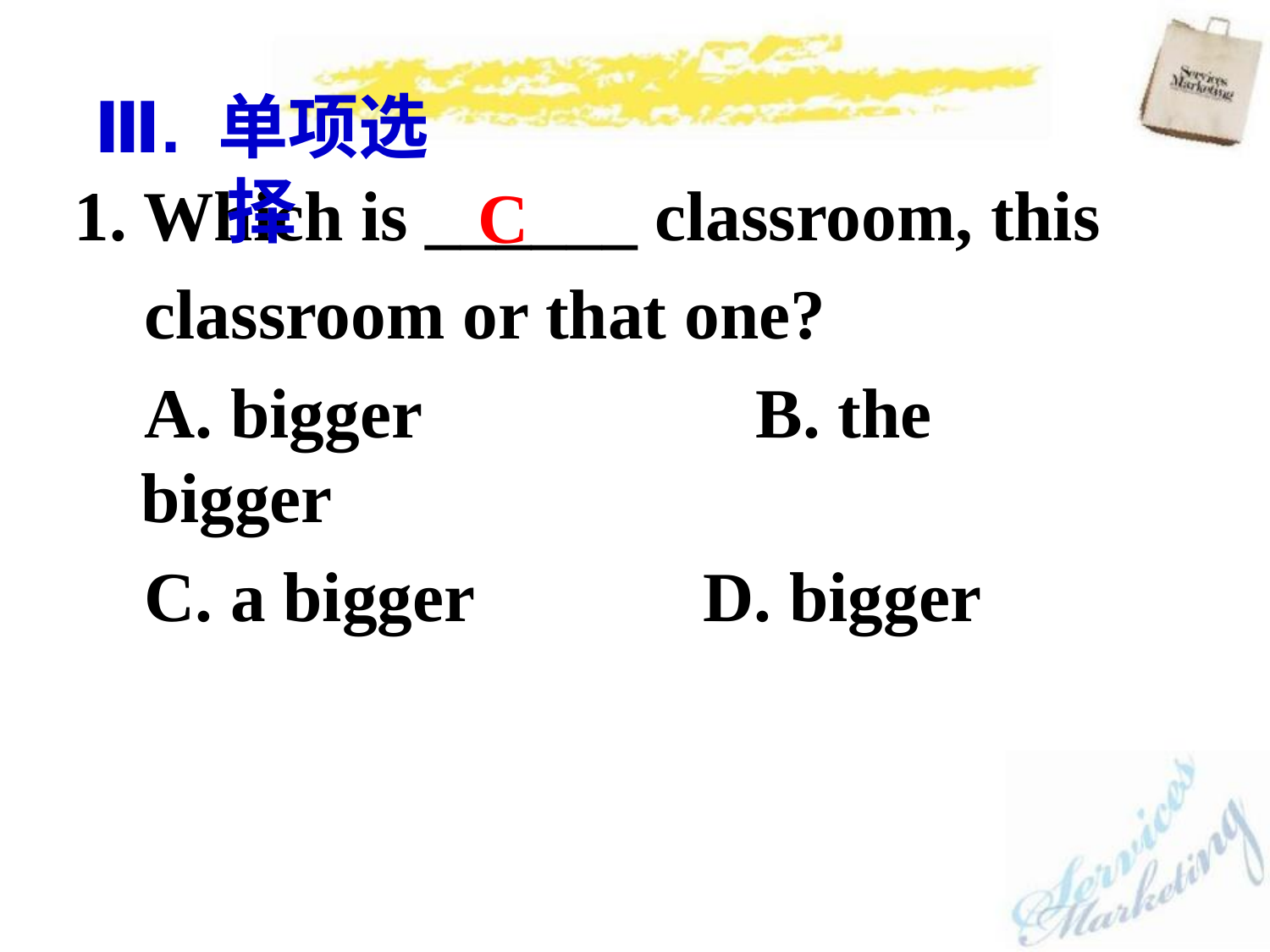

Ⅲ. 单项选择
1. Which is ______ classroom, this
    classroom or that one?
    A. bigger                   B. the bigger
    C. a bigger             D. bigger
C